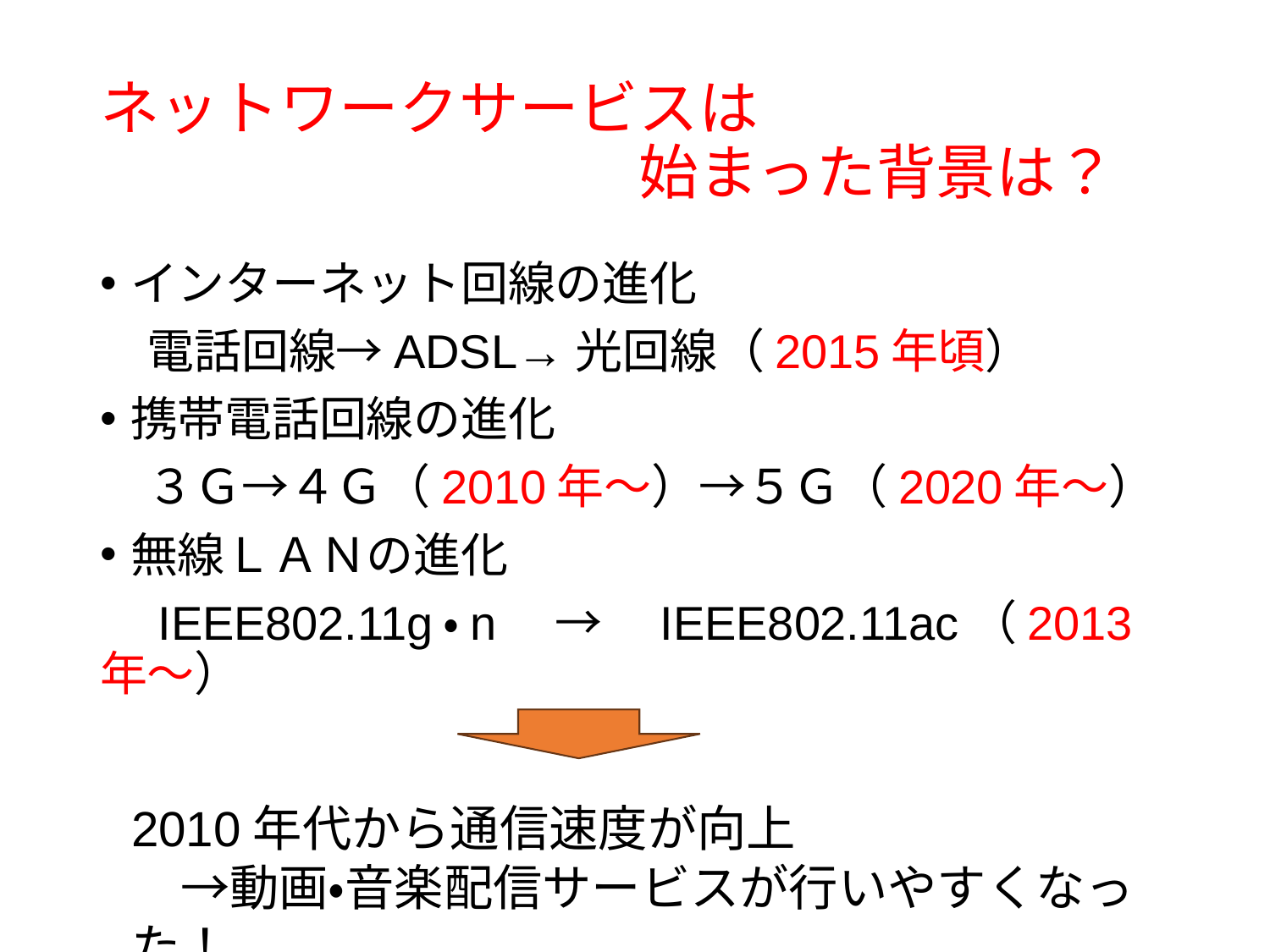

# ネットワークサービスは 　　　　　　　　　始まった背景は？
インターネット回線の進化
　電話回線→ADSL→光回線（2015年頃）
携帯電話回線の進化
　３Ｇ→４Ｇ（2010年～）→５Ｇ（2020年～）
無線ＬＡＮの進化
　IEEE802.11g・n　→　IEEE802.11ac（2013年～）

2010年代から通信速度が向上
　→動画・音楽配信サービスが行いやすくなった！